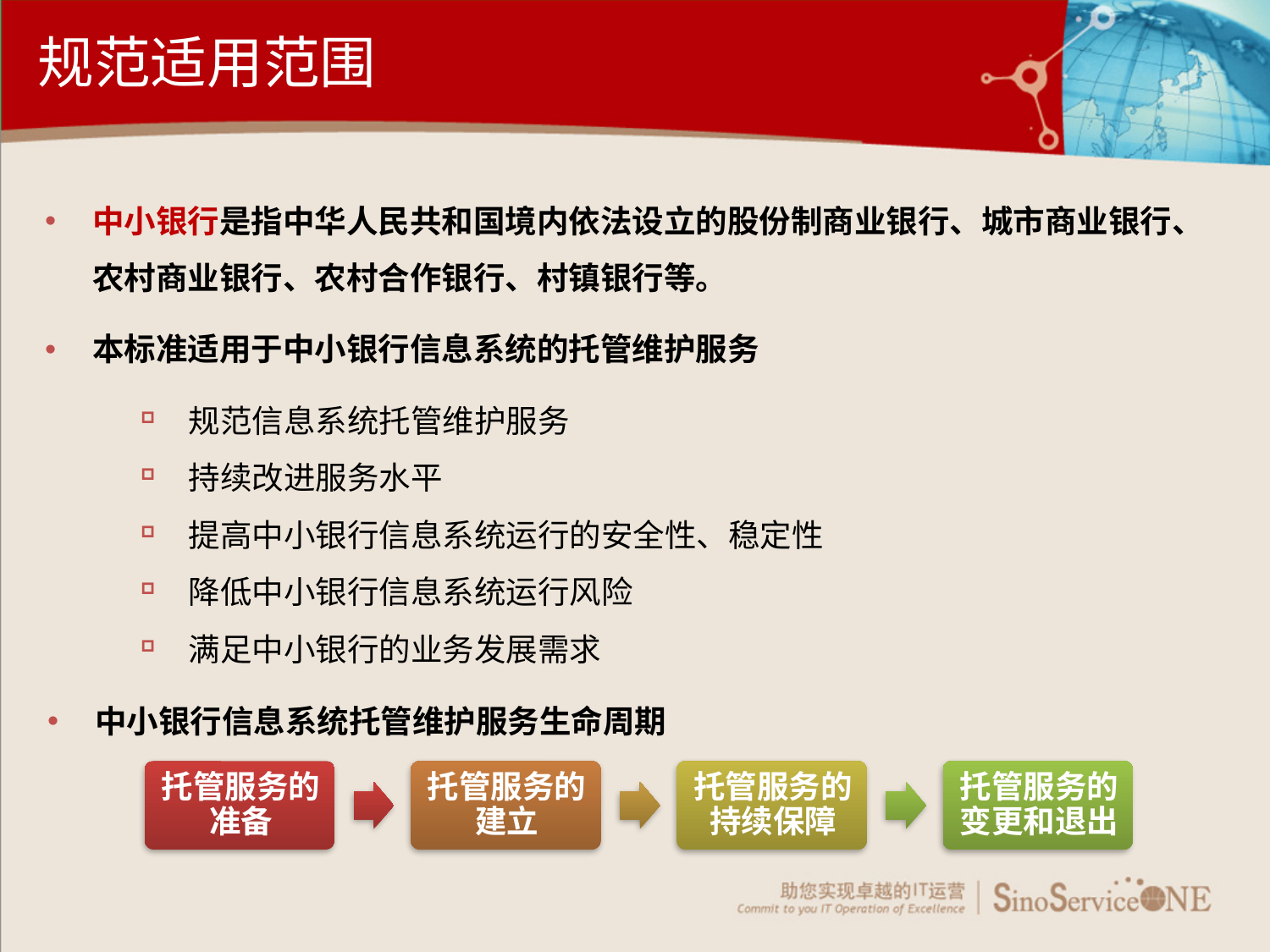

# 规范适用范围
中小银行是指中华人民共和国境内依法设立的股份制商业银行、城市商业银行、农村商业银行、农村合作银行、村镇银行等。
本标准适用于中小银行信息系统的托管维护服务
规范信息系统托管维护服务
持续改进服务水平
提高中小银行信息系统运行的安全性、稳定性
降低中小银行信息系统运行风险
满足中小银行的业务发展需求
托管服务的准备

托管服务的建立

托管服务的持续保障

托管服务的变更和退出
中小银行信息系统托管维护服务生命周期